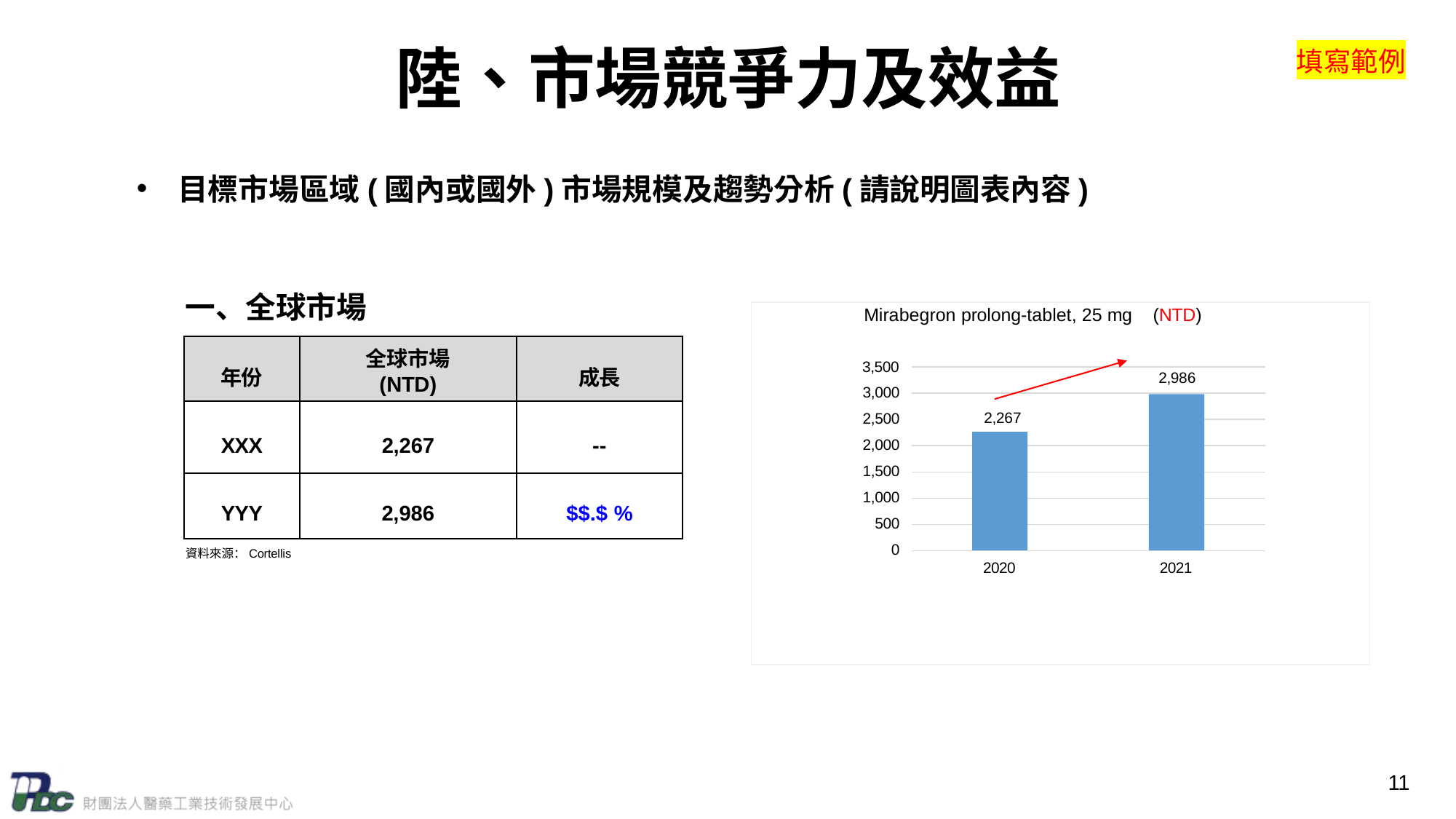

# 陸、市場競爭力及效益
填寫範例
目標市場區域(國內或國外)市場規模及趨勢分析(請說明圖表內容)

一、全球市場

Mirabegron prolong-tablet, 25 mg	(NTD)
| 年份 | 全球市場 (NTD) | 成長 |
| --- | --- | --- |
| XXX | 2,267 | -- |
| YYY | 2,986 | $$.$ % |
3,500

2,986
3,000
2,500
2,000
1,500
1,000
500
0
2,267
資料來源：Cortellis
2020	2021
11